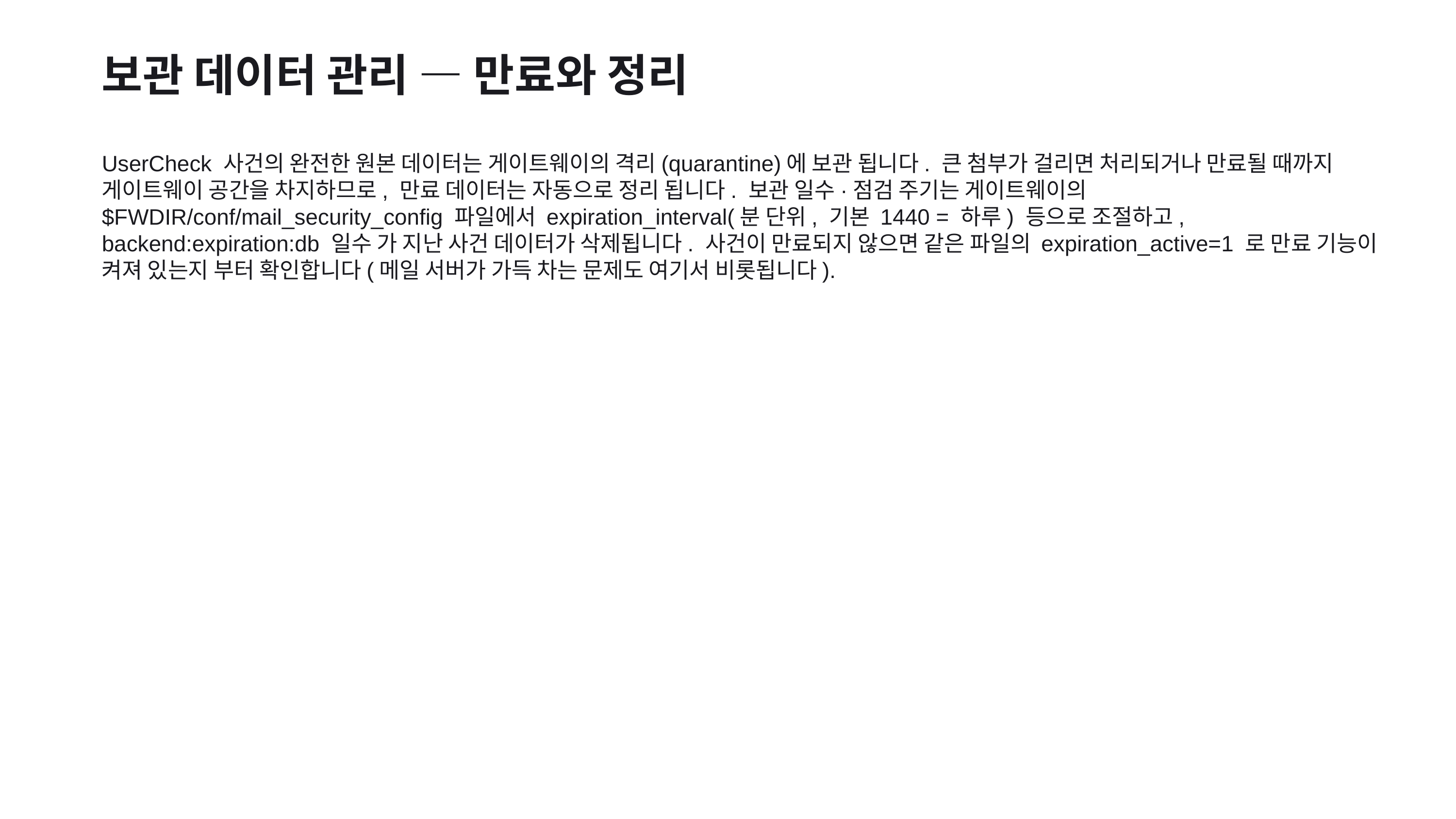

보관 데이터 관리 — 만료와 정리
UserCheck 사건의 완전한 원본 데이터는 게이트웨이의 격리(quarantine)에 보관 됩니다. 큰 첨부가 걸리면 처리되거나 만료될 때까지 게이트웨이 공간을 차지하므로, 만료 데이터는 자동으로 정리 됩니다. 보관 일수·점검 주기는 게이트웨이의 $FWDIR/conf/mail_security_config 파일에서 expiration_interval(분 단위, 기본 1440 = 하루) 등으로 조절하고, backend:expiration:db 일수 가 지난 사건 데이터가 삭제됩니다. 사건이 만료되지 않으면 같은 파일의 expiration_active=1 로 만료 기능이 켜져 있는지 부터 확인합니다(메일 서버가 가득 차는 문제도 여기서 비롯됩니다).